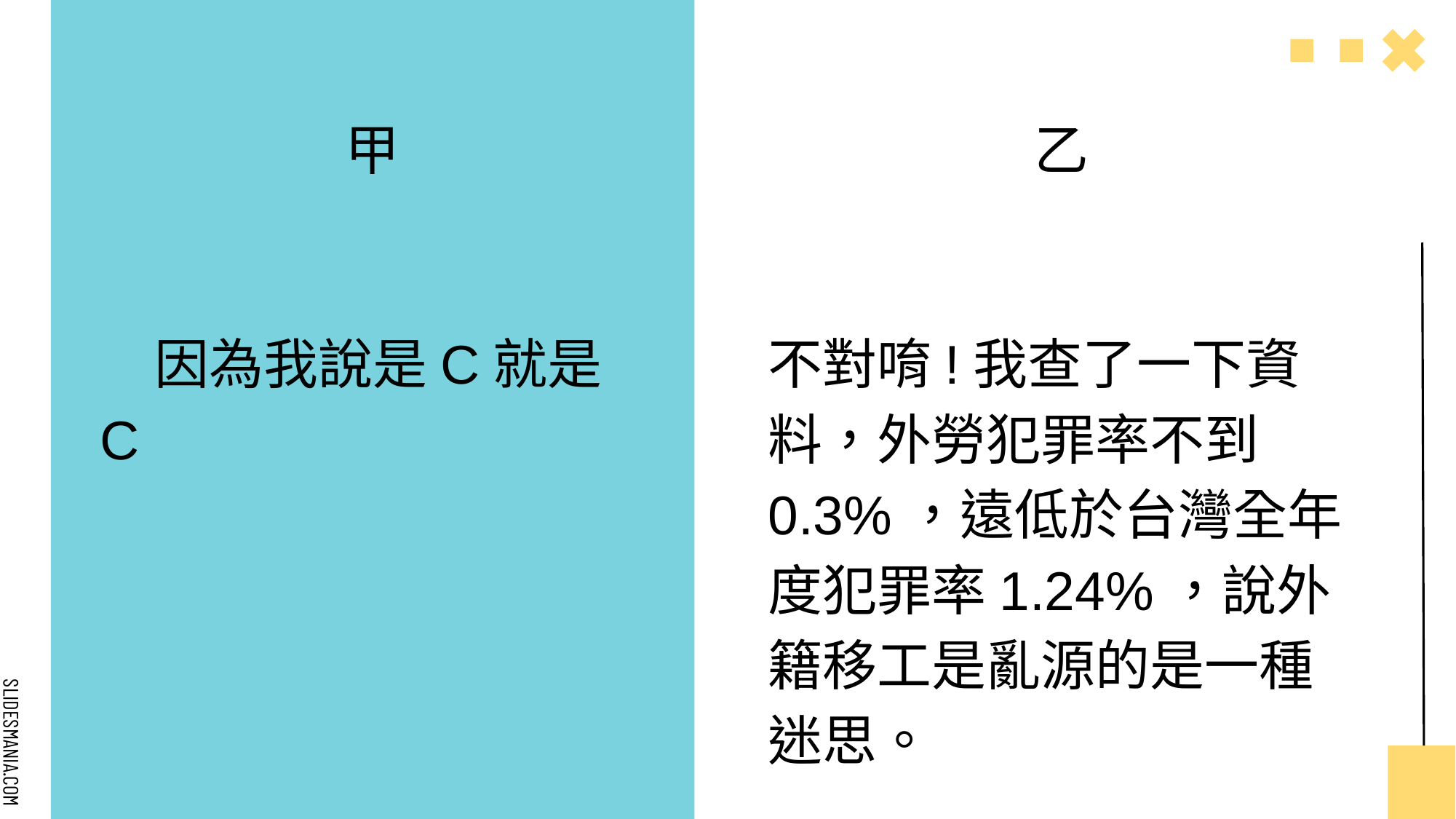

甲

　因為我說是C就是C
乙

不對唷!我查了一下資料，外勞犯罪率不到0.3%，遠低於台灣全年度犯罪率1.24%，說外籍移工是亂源的是一種迷思。